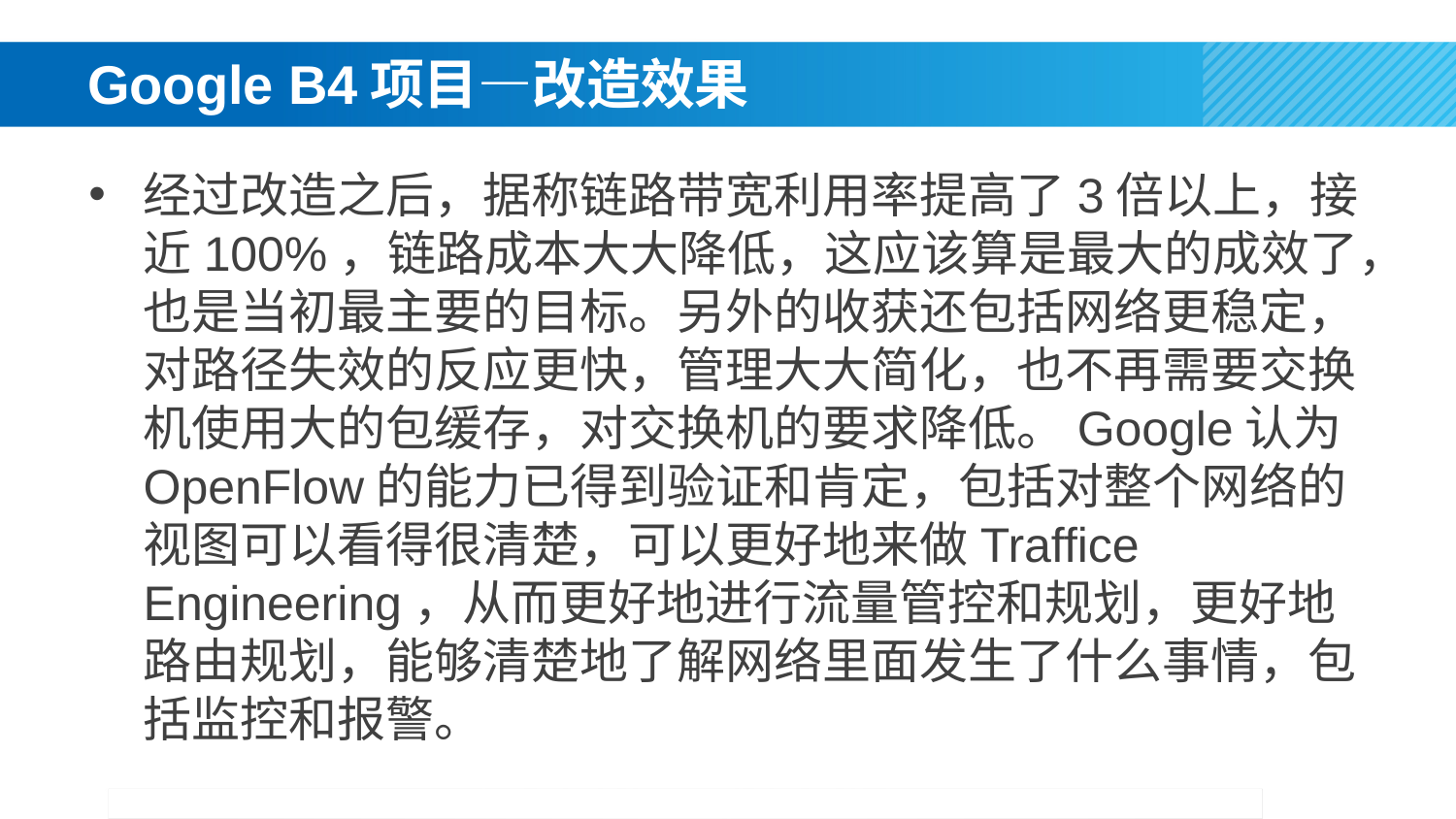

# Google B4项目—改造效果
经过改造之后，据称链路带宽利用率提高了3倍以上，接近100%，链路成本大大降低，这应该算是最大的成效了，也是当初最主要的目标。另外的收获还包括网络更稳定，对路径失效的反应更快，管理大大简化，也不再需要交换机使用大的包缓存，对交换机的要求降低。Google认为 OpenFlow的能力已得到验证和肯定，包括对整个网络的视图可以看得很清楚，可以更好地来做Traffice Engineering，从而更好地进行流量管控和规划，更好地路由规划，能够清楚地了解网络里面发生了什么事情，包括监控和报警。